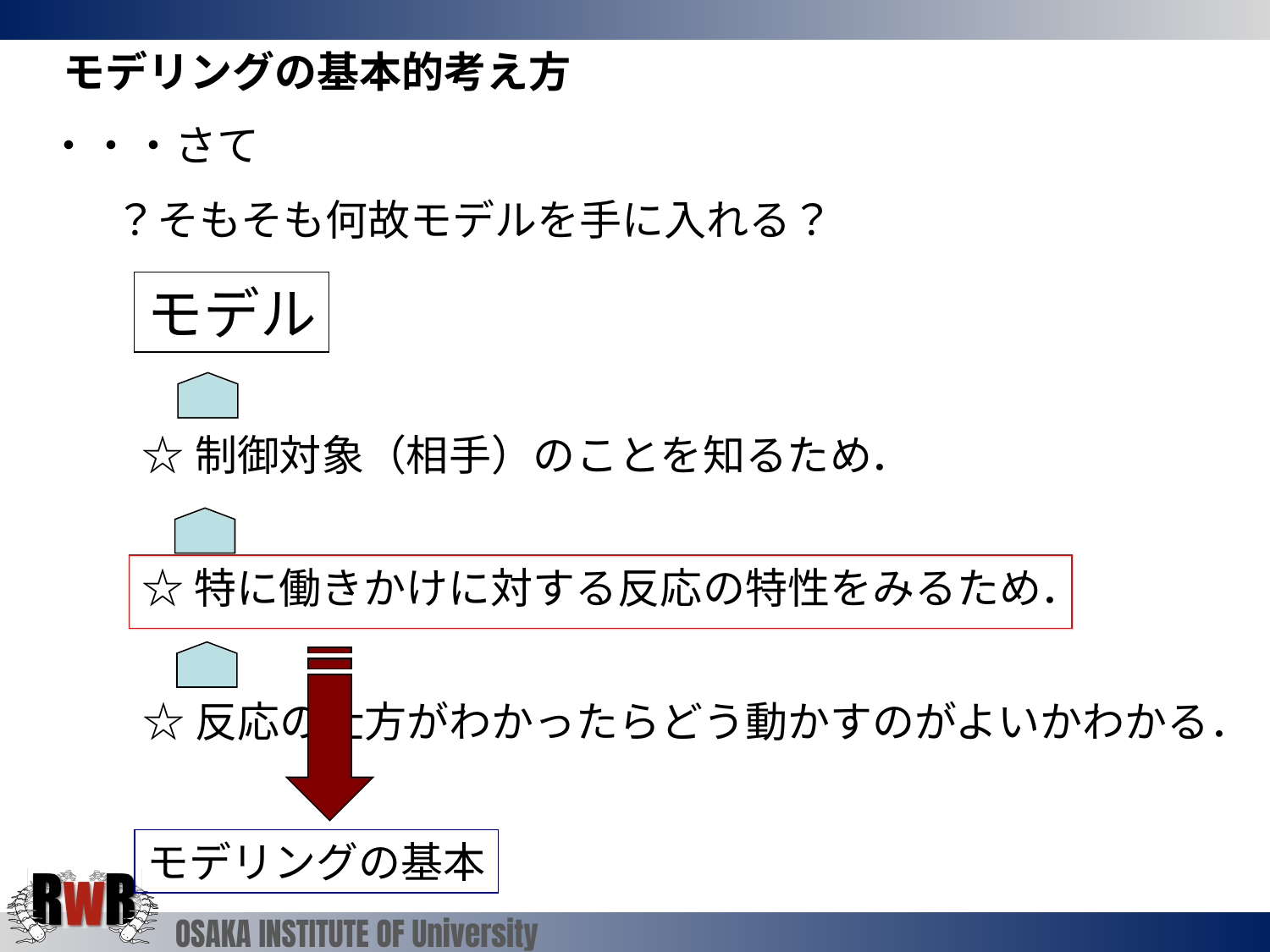

モデリングの基本的考え方
・・・さて

？そもそも何故モデルを手に入れる？
モデル

☆制御対象（相手）のことを知るため．

☆特に働きかけに対する反応の特性をみるため．

☆反応の仕方がわかったらどう動かすのがよいかわかる．

モデリングの基本